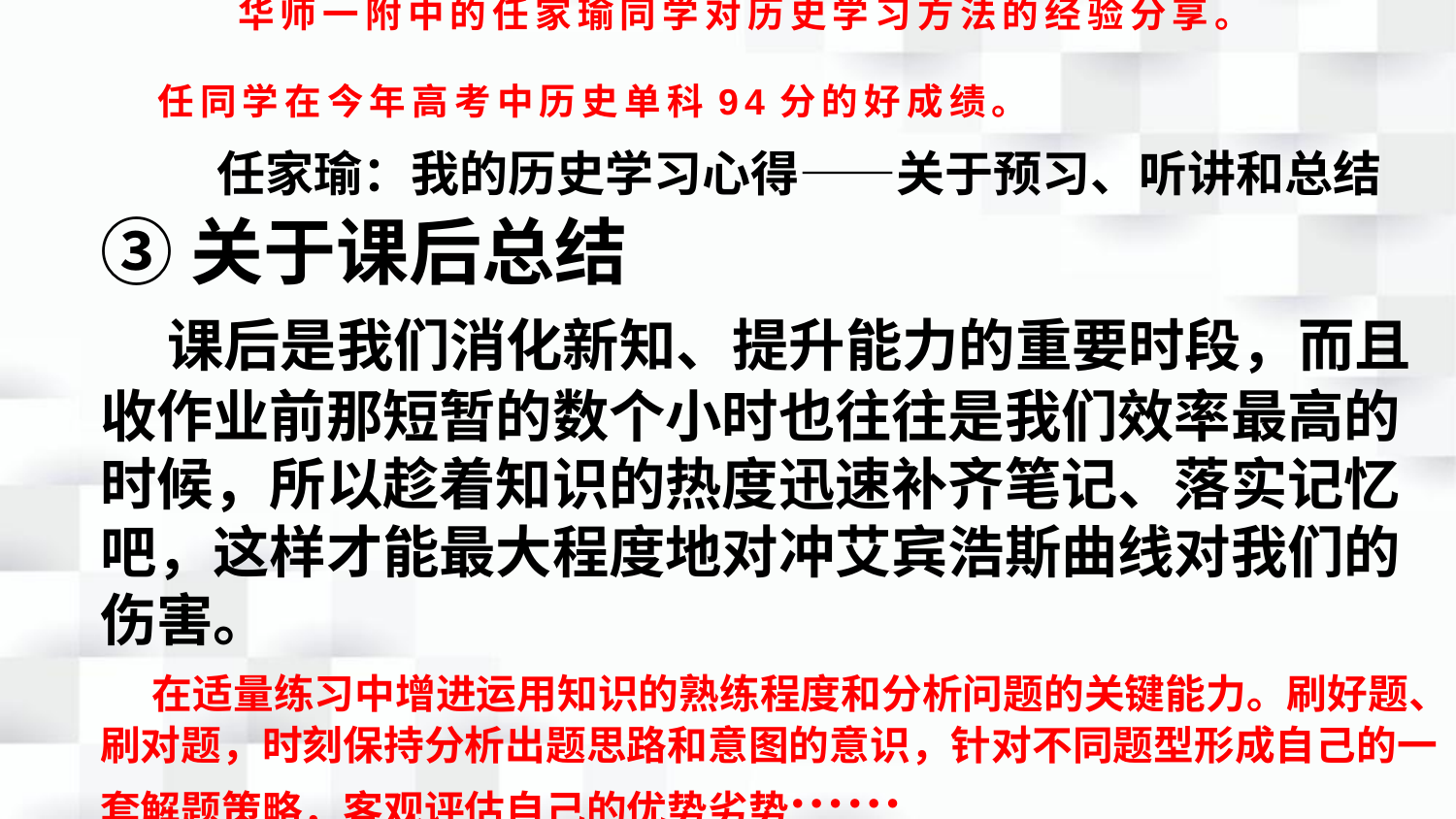

# 华师一附中的任家瑜同学对历史学习方法的经验分享。 任同学在今年高考中历史单科94分的好成绩。
      任家瑜：我的历史学习心得——关于预习、听讲和总结
③关于课后总结
   课后是我们消化新知、提升能力的重要时段，而且收作业前那短暂的数个小时也往往是我们效率最高的时候，所以趁着知识的热度迅速补齐笔记、落实记忆吧，这样才能最大程度地对冲艾宾浩斯曲线对我们的伤害。
   在适量练习中增进运用知识的熟练程度和分析问题的关键能力。刷好题、刷对题，时刻保持分析出题思路和意图的意识，针对不同题型形成自己的一套解题策略，客观评估自己的优势劣势……